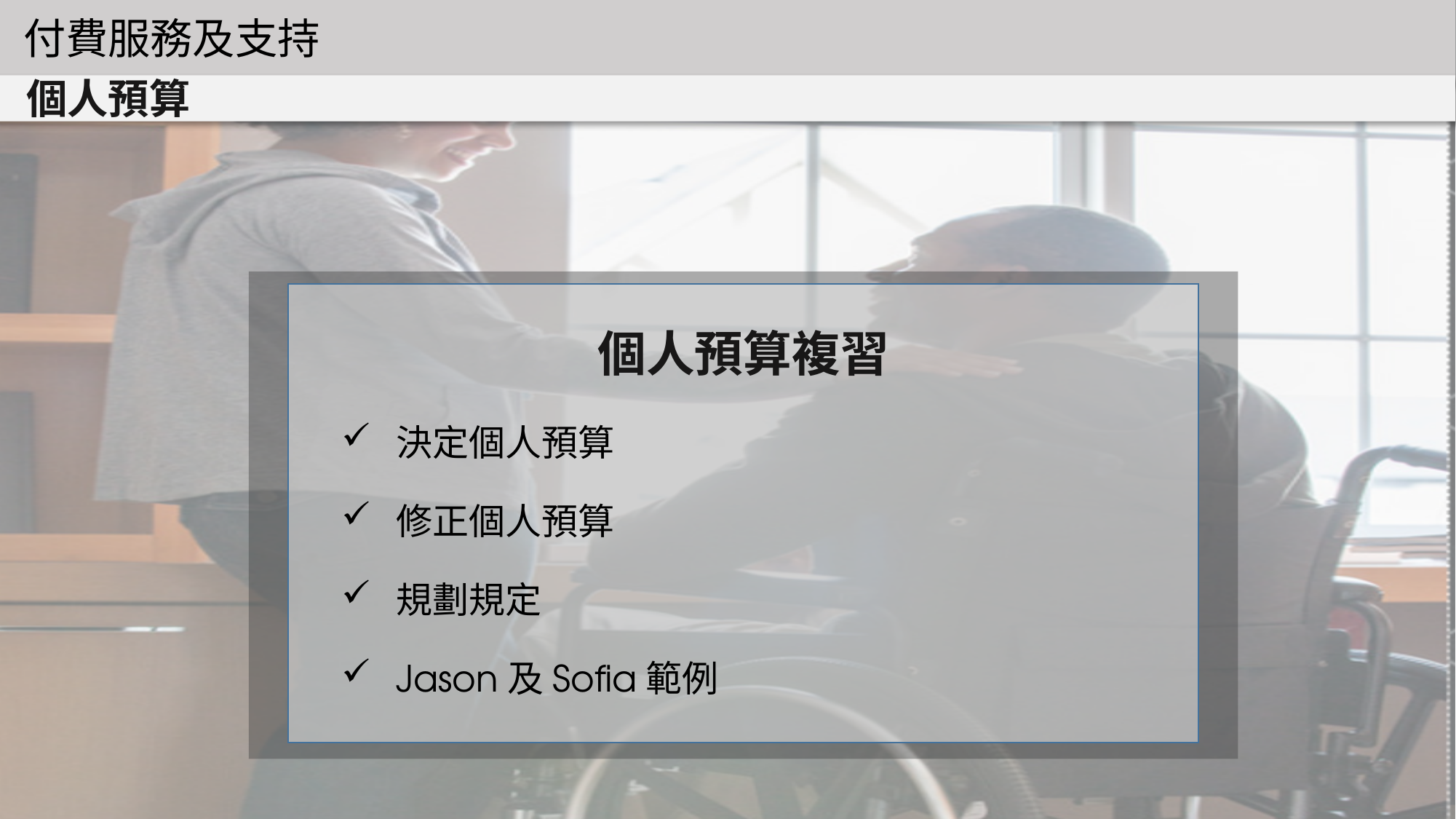

付費服務及支持

個人預算

個人預算複習

決定個人預算

修正個人預算

規劃規定

Jason及Sofia範例